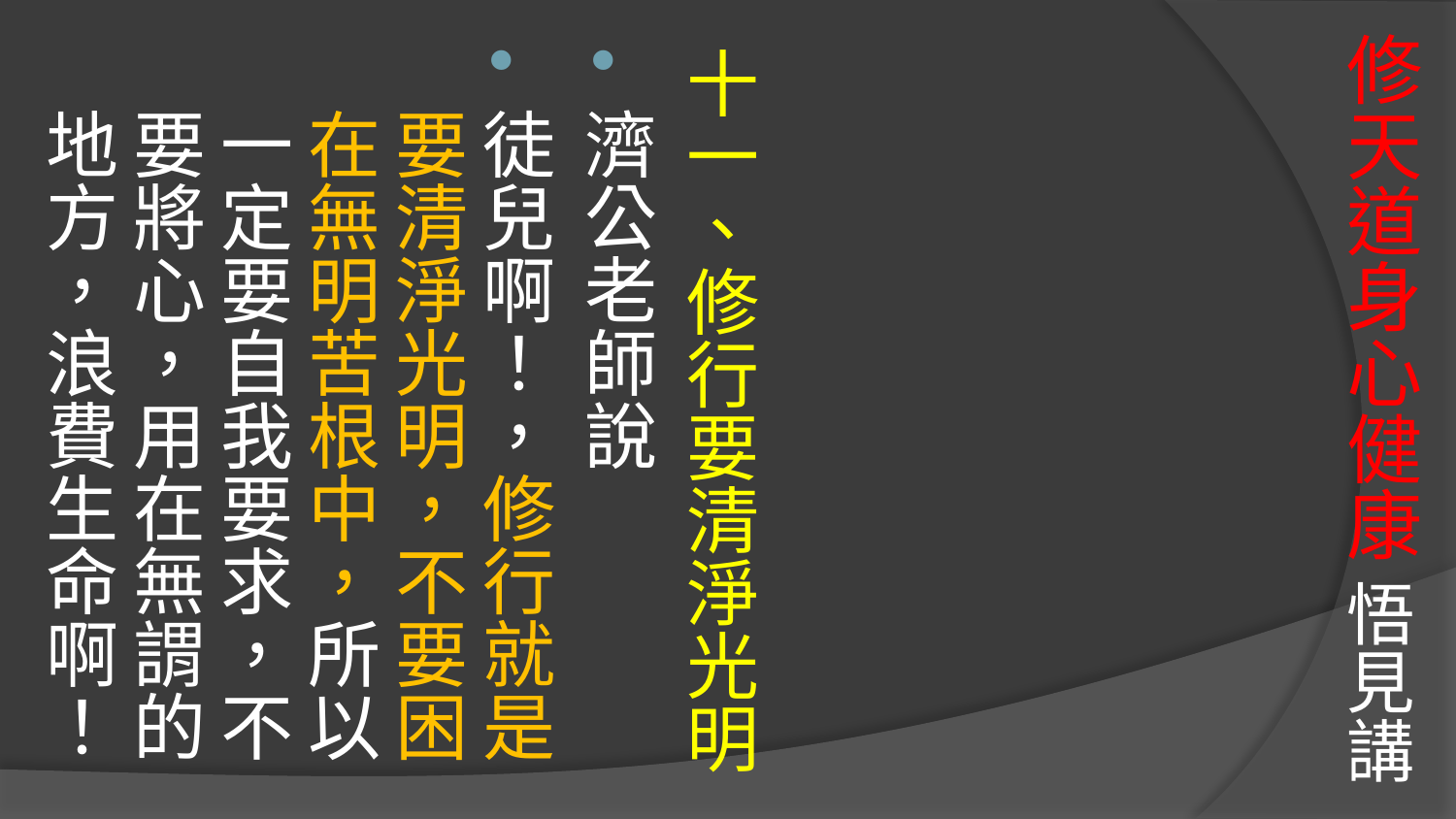

# 修天道身心健康 悟見講
十一、修行要清淨光明
濟公老師說
徒兒啊！，修行就是要清淨光明，不要困在無明苦根中，所以一定要自我要求，不要將心，用在無謂的地方，浪費生命啊！